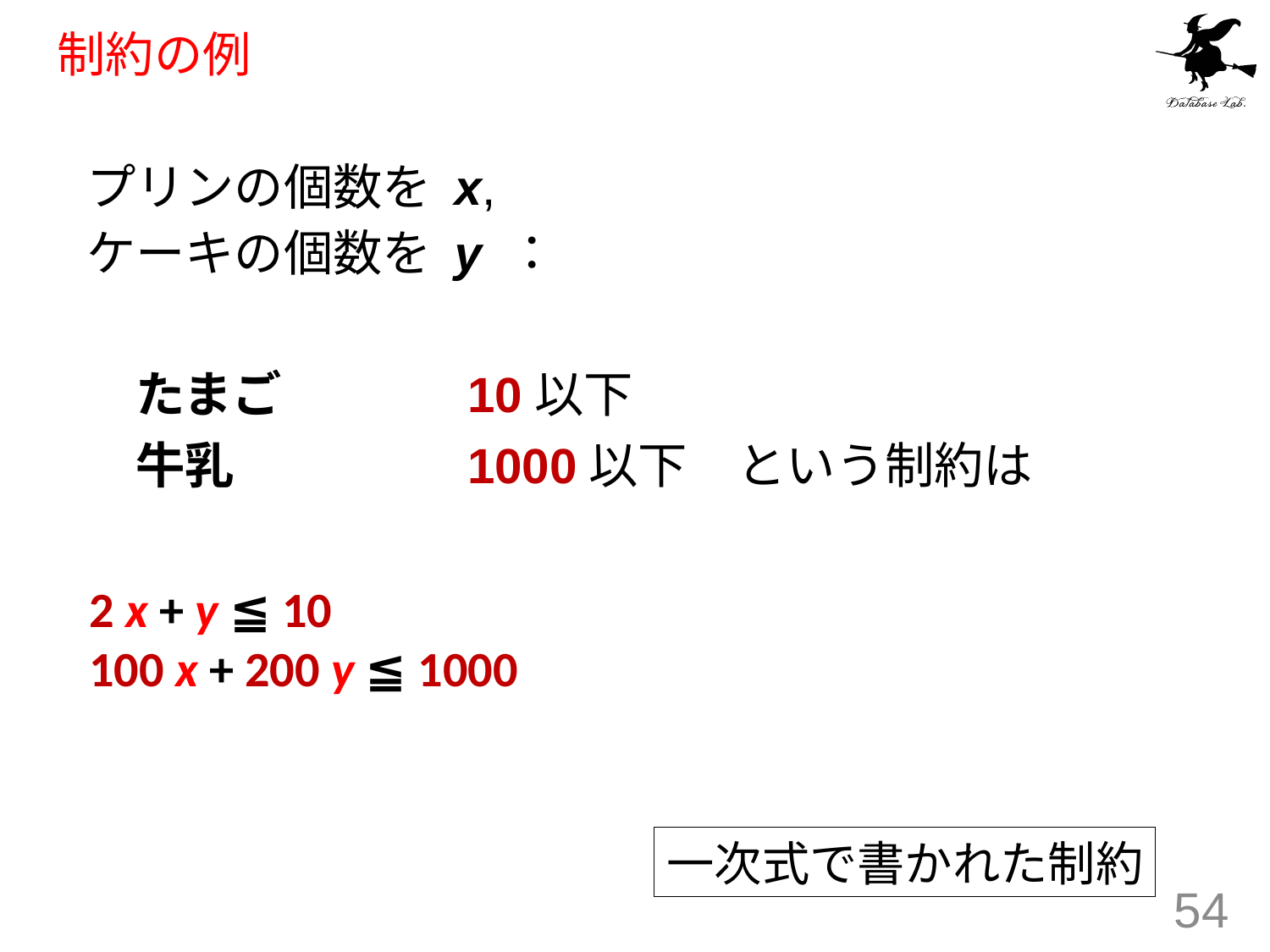

# 制約の例
プリンの個数を x,
ケーキの個数を y ：

　たまご　 	10以下
　牛乳	　 	1000以下　という制約は

2 x + y ≦ 10
100 x + 200 y ≦ 1000
一次式で書かれた制約
54